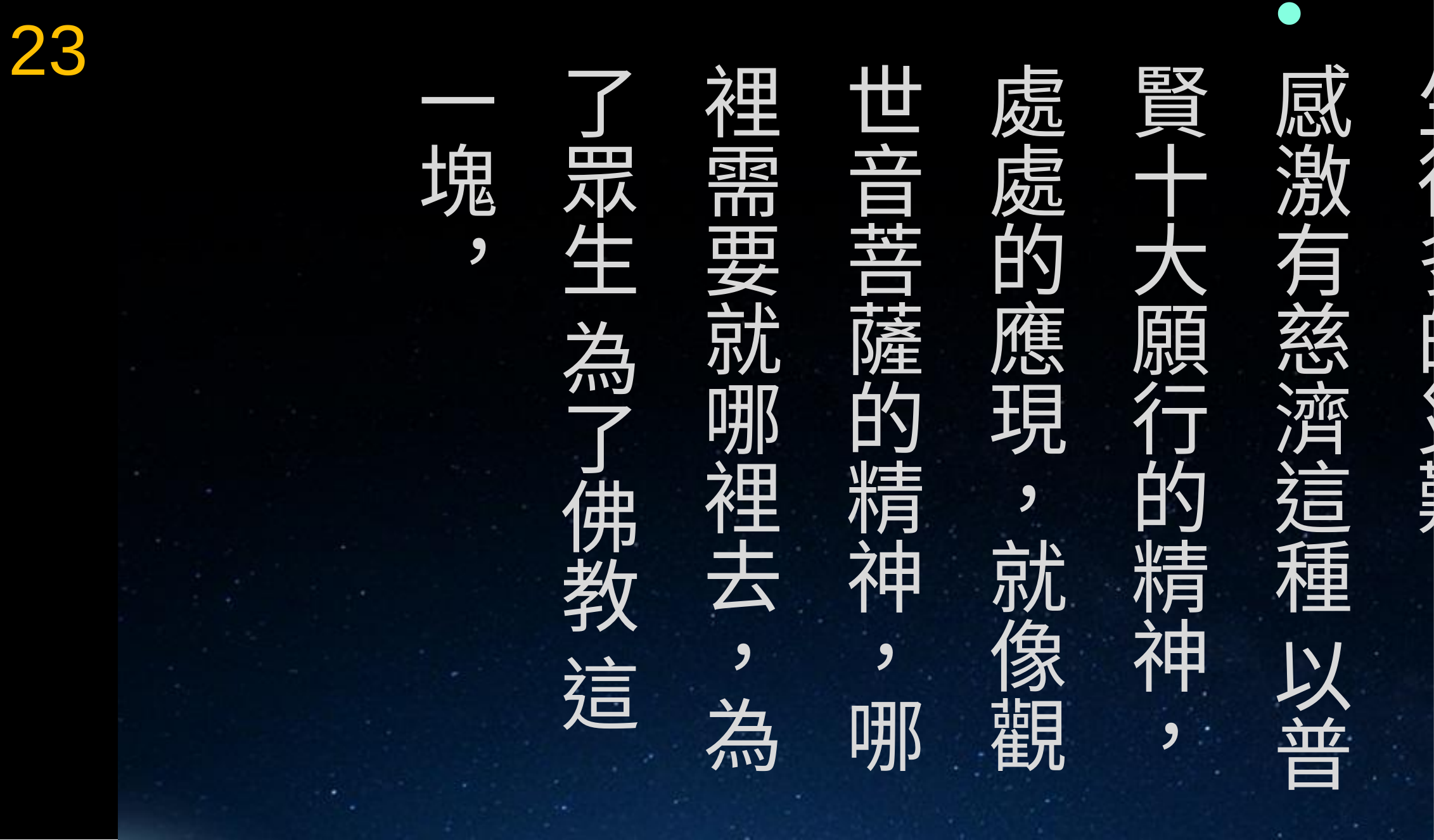

23
釋開健法師開示：  世界的每個角落 都發生很多的災難，
感激有慈濟這種 以普賢十大願行的精神，處處的應現，就像觀世音菩薩的精神，哪裡需要就哪裡去，為了眾生 為了佛教 這一塊 ，